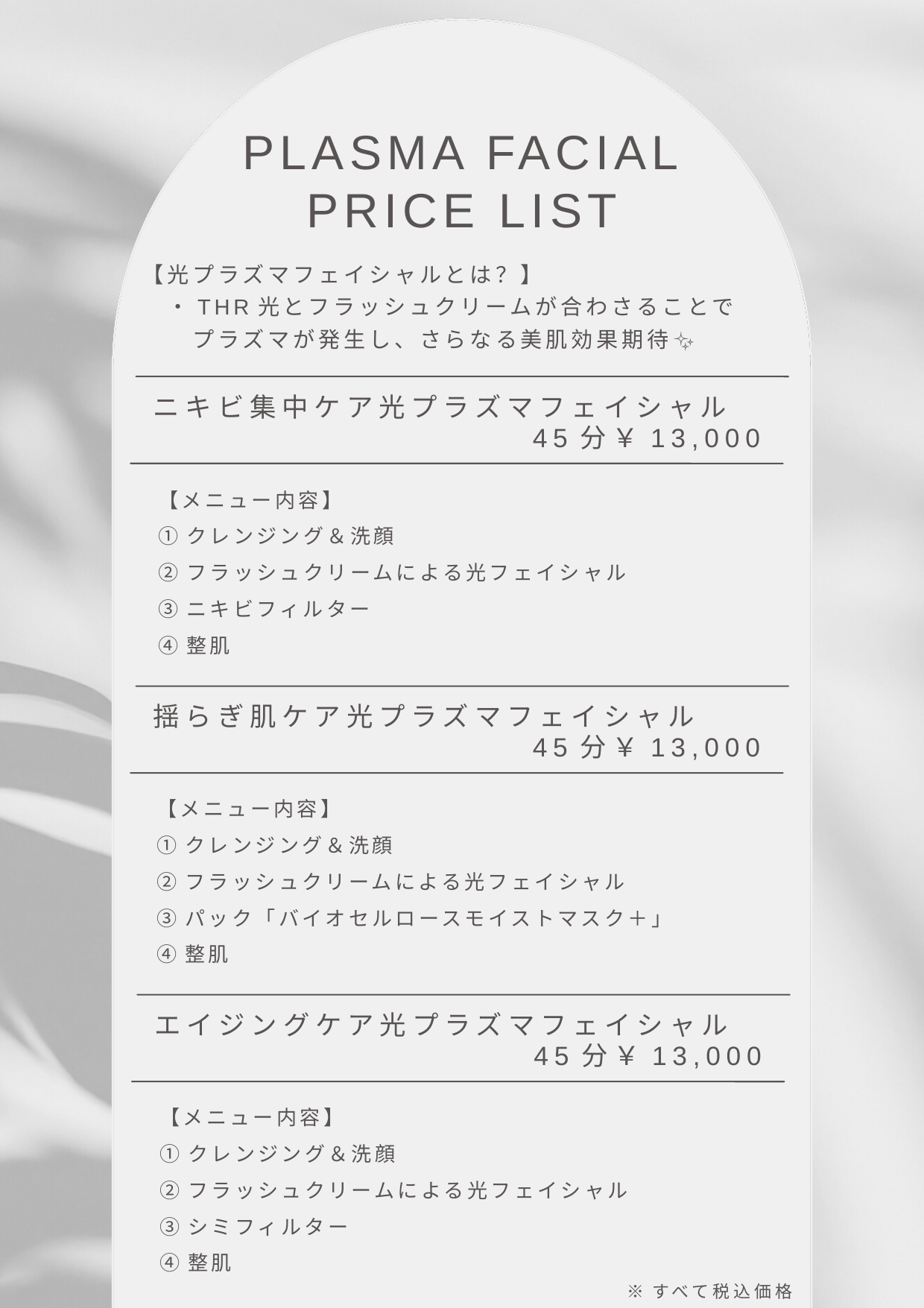

PLASMA FACIAL
PRICE LIST
【光プラズマフェイシャルとは？】
　・THR光とフラッシュクリームが合わさることで
　　プラズマが発生し、さらなる美肌効果期待✨

ニキビ集中ケア光プラズマフェイシャル
45分￥13,000

【メニュー内容】
①クレンジング＆洗顔
②フラッシュクリームによる光フェイシャル
③ニキビフィルター
④整肌

揺らぎ肌ケア光プラズマフェイシャル
45分￥13,000

【メニュー内容】
①クレンジング＆洗顔
②フラッシュクリームによる光フェイシャル
③パック「バイオセルロースモイストマスク＋」
④整肌

エイジングケア光プラズマフェイシャル
45分￥13,000

【メニュー内容】
①クレンジング＆洗顔
②フラッシュクリームによる光フェイシャル
③シミフィルター
④整肌
※すべて税込価格